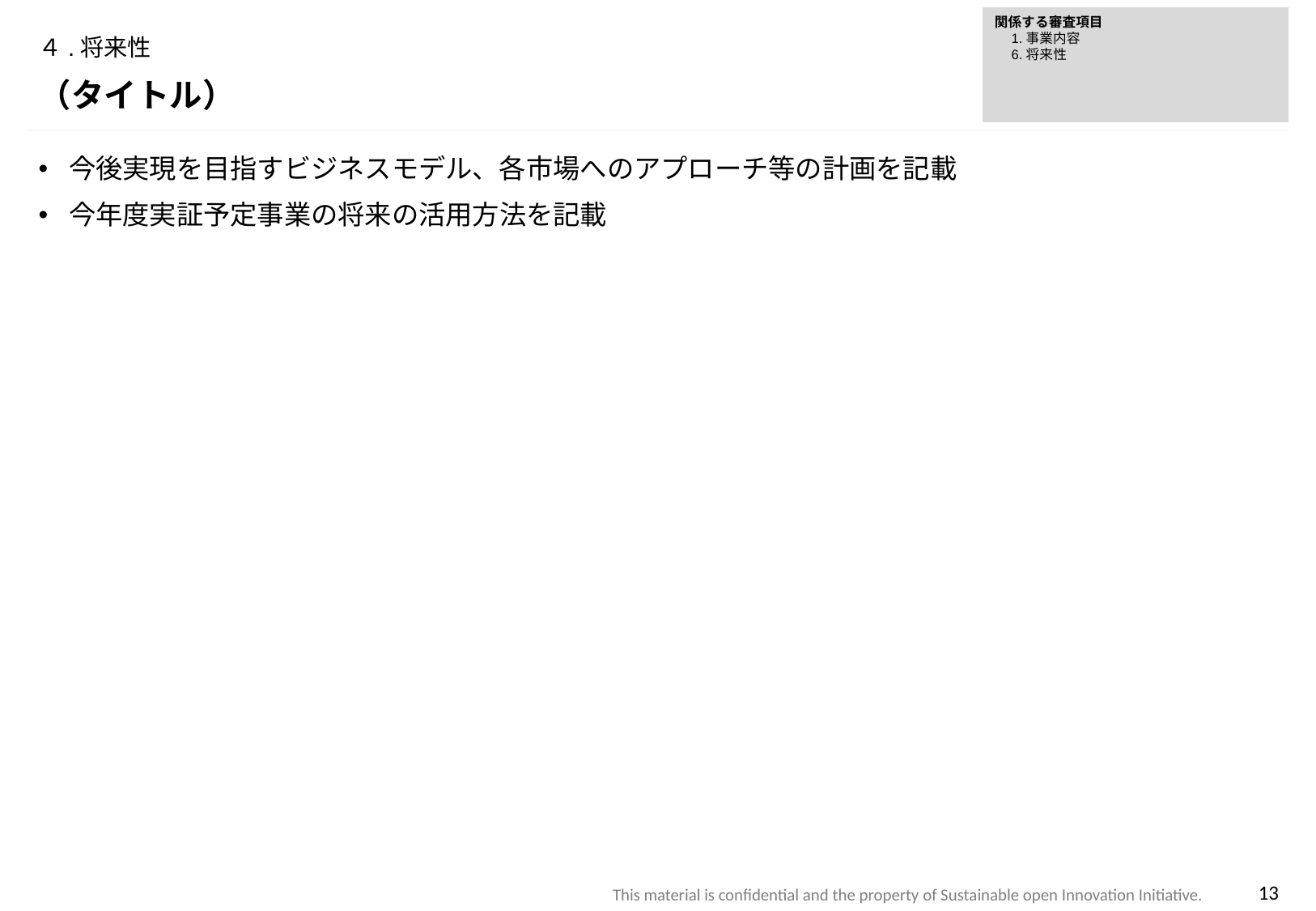

関係する審査項目
　1.事業内容
　6.将来性
# ４.将来性
（タイトル）
今後実現を目指すビジネスモデル、各市場へのアプローチ等の計画を記載
今年度実証予定事業の将来の活用方法を記載